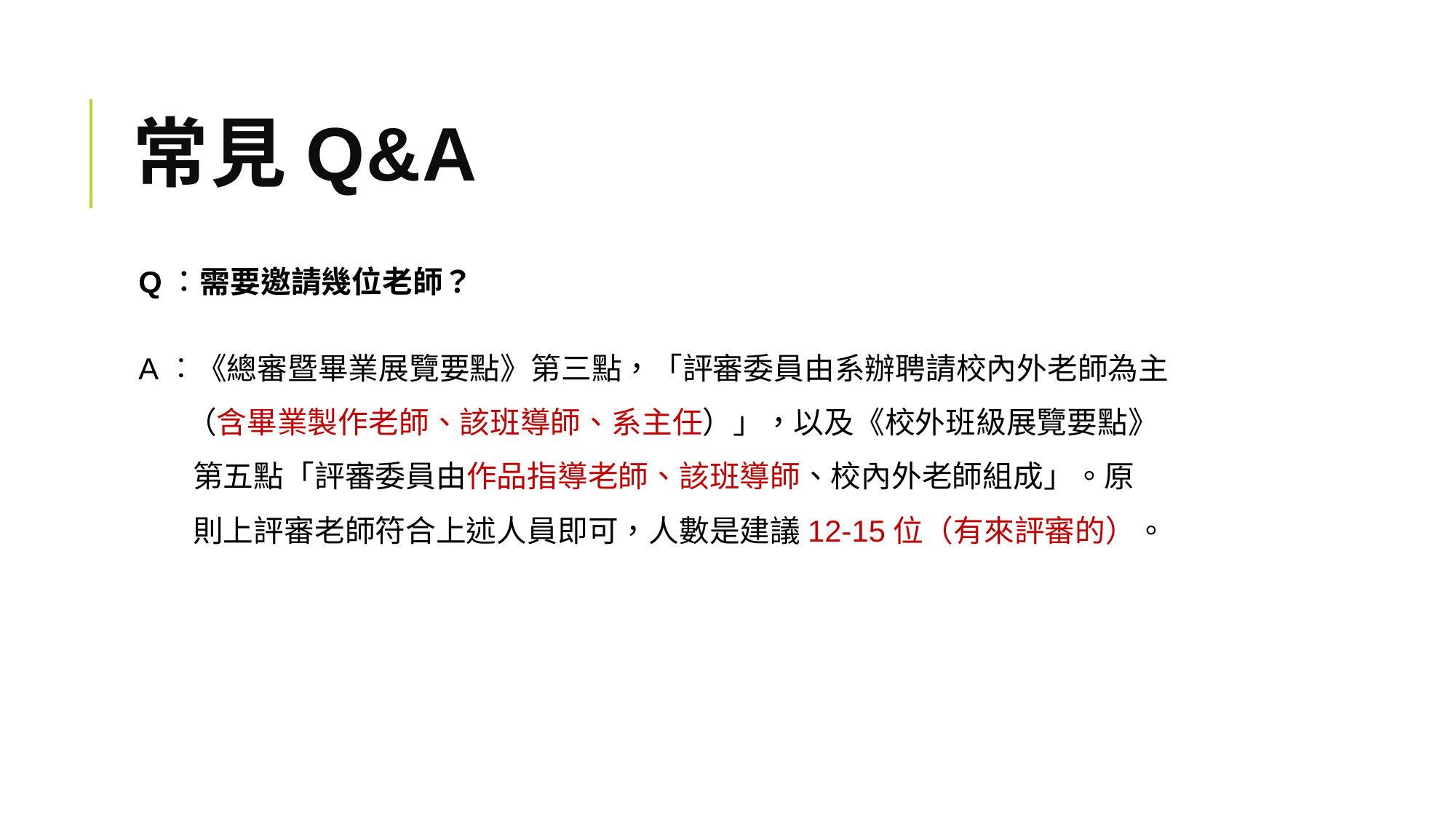

# 常見q&a
Q︰需要邀請幾位老師？
A︰《總審暨畢業展覽要點》第三點，「評審委員由系辦聘請校內外老師為主
      （含畢業製作老師、該班導師、系主任）」，以及《校外班級展覽要點》
       第五點「評審委員由作品指導老師、該班導師、校內外老師組成」。原
       則上評審老師符合上述人員即可，人數是建議12-15位（有來評審的）。